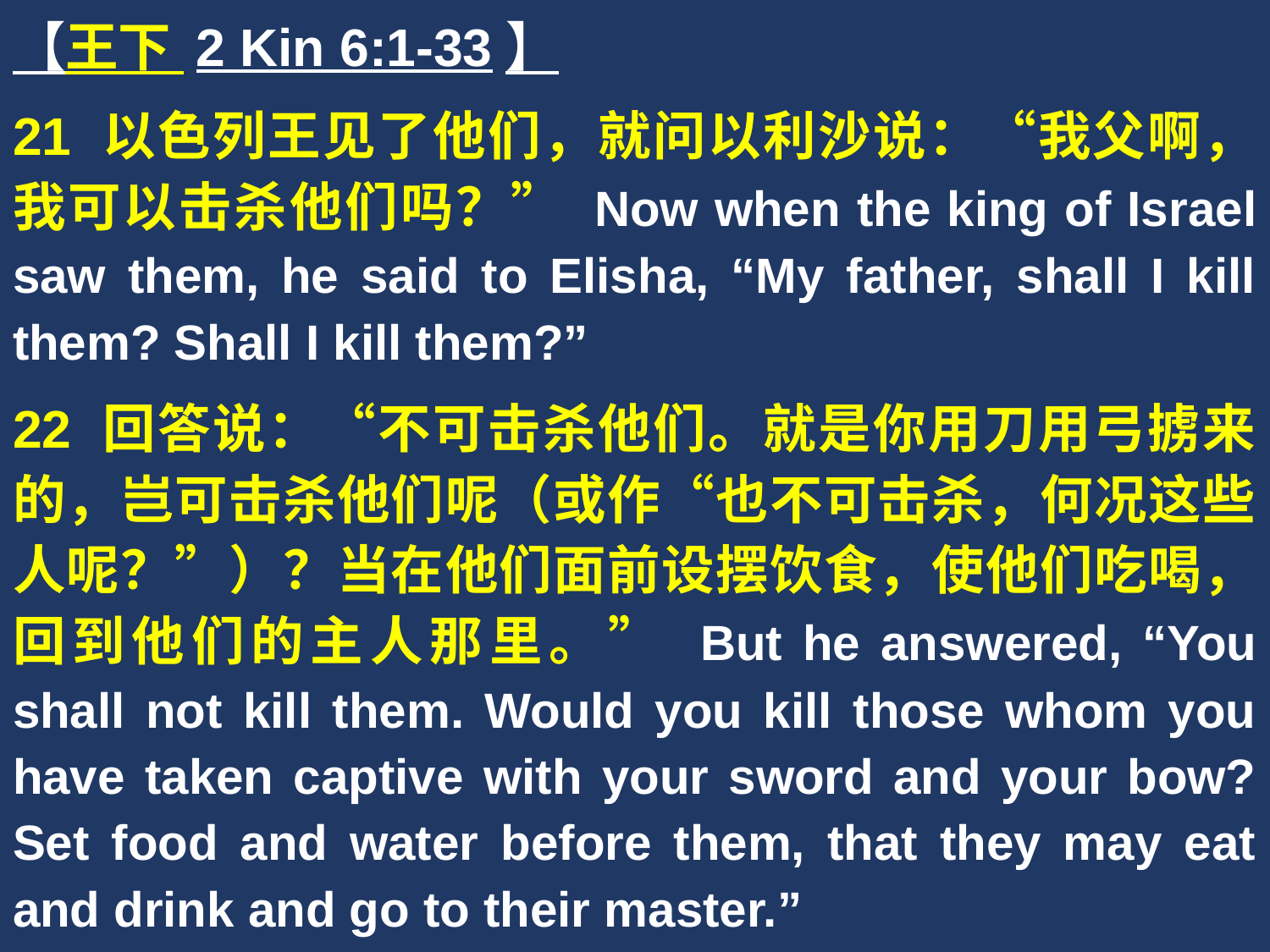

【王下 2 Kin 6:1-33】
21 以色列王见了他们，就问以利沙说：“我父啊，我可以击杀他们吗？” Now when the king of Israel saw them, he said to Elisha, “My father, shall I kill them? Shall I kill them?”
22 回答说：“不可击杀他们。就是你用刀用弓掳来的，岂可击杀他们呢（或作“也不可击杀，何况这些人呢？”）？当在他们面前设摆饮食，使他们吃喝，回到他们的主人那里。” But he answered, “You shall not kill them. Would you kill those whom you have taken captive with your sword and your bow? Set food and water before them, that they may eat and drink and go to their master.”